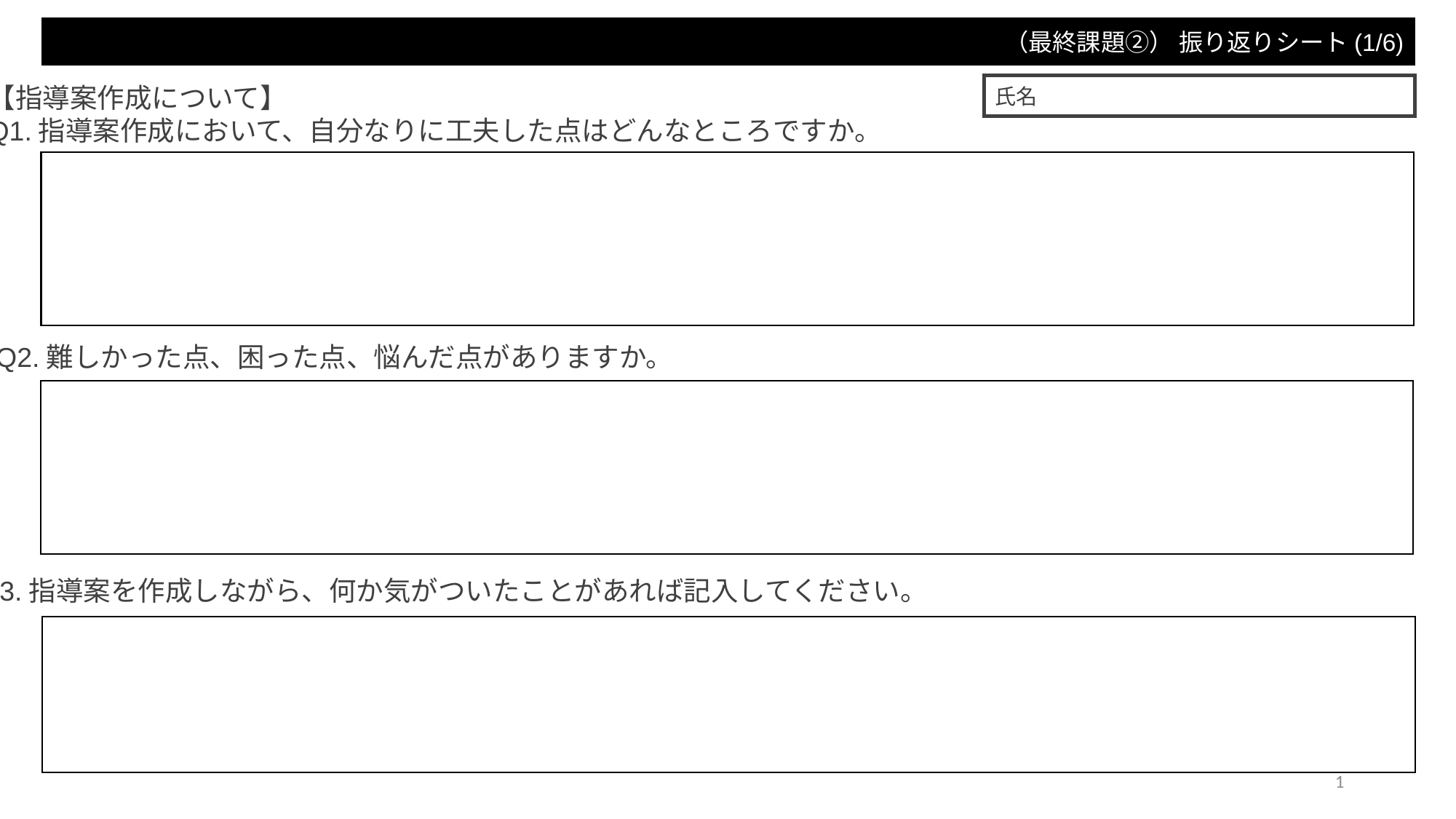

（最終課題②） 振り返りシート(1/6)
氏名
【指導案作成について】
Q1.指導案作成において、自分なりに工夫した点はどんなところですか。

Q2.難しかった点、困った点、悩んだ点がありますか。

Q3.指導案を作成しながら、何か気がついたことがあれば記入してください。

1